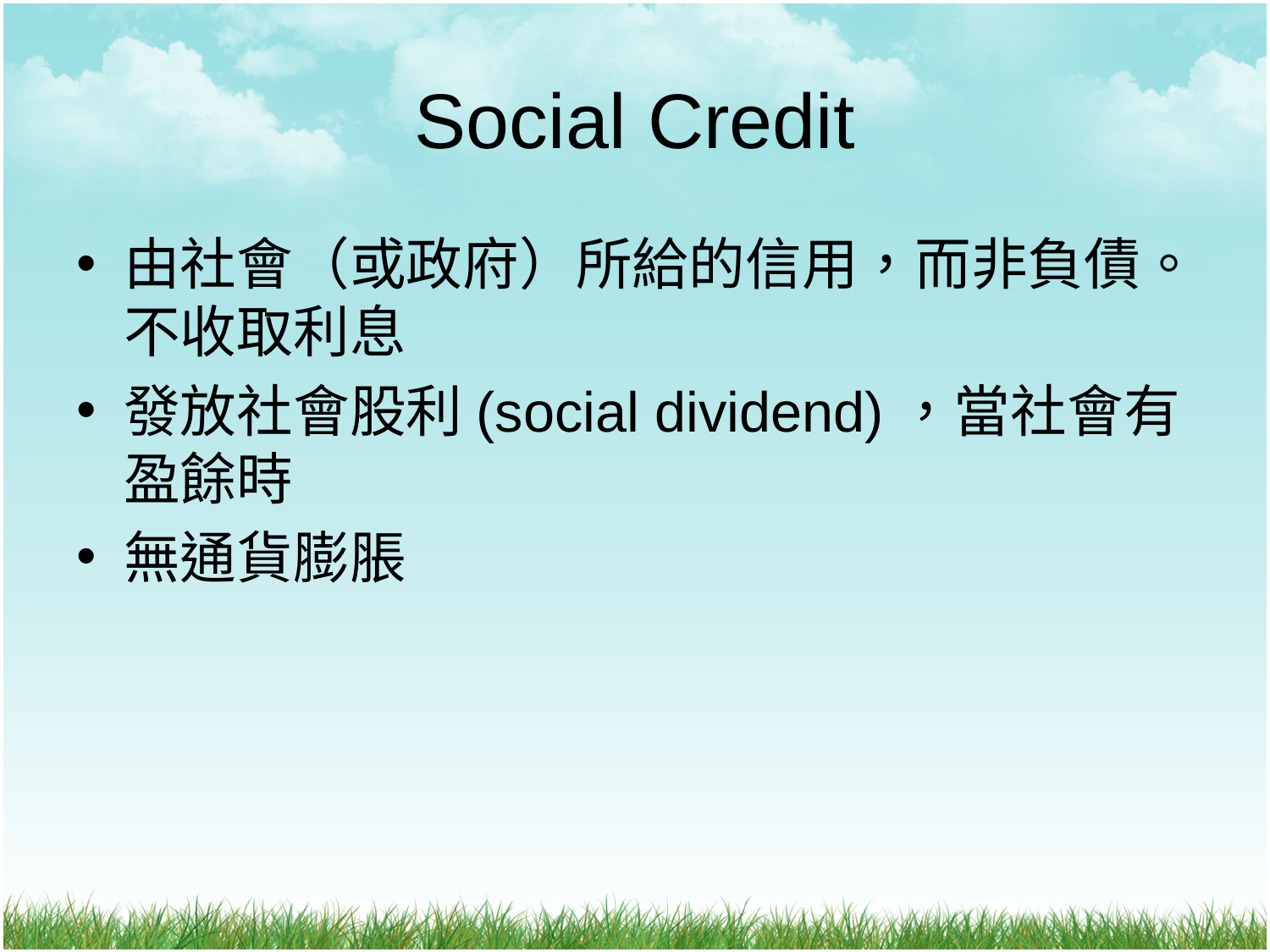

# Social Credit
由社會（或政府）所給的信用，而非負債。不收取利息
發放社會股利(social dividend)，當社會有盈餘時
無通貨膨脹